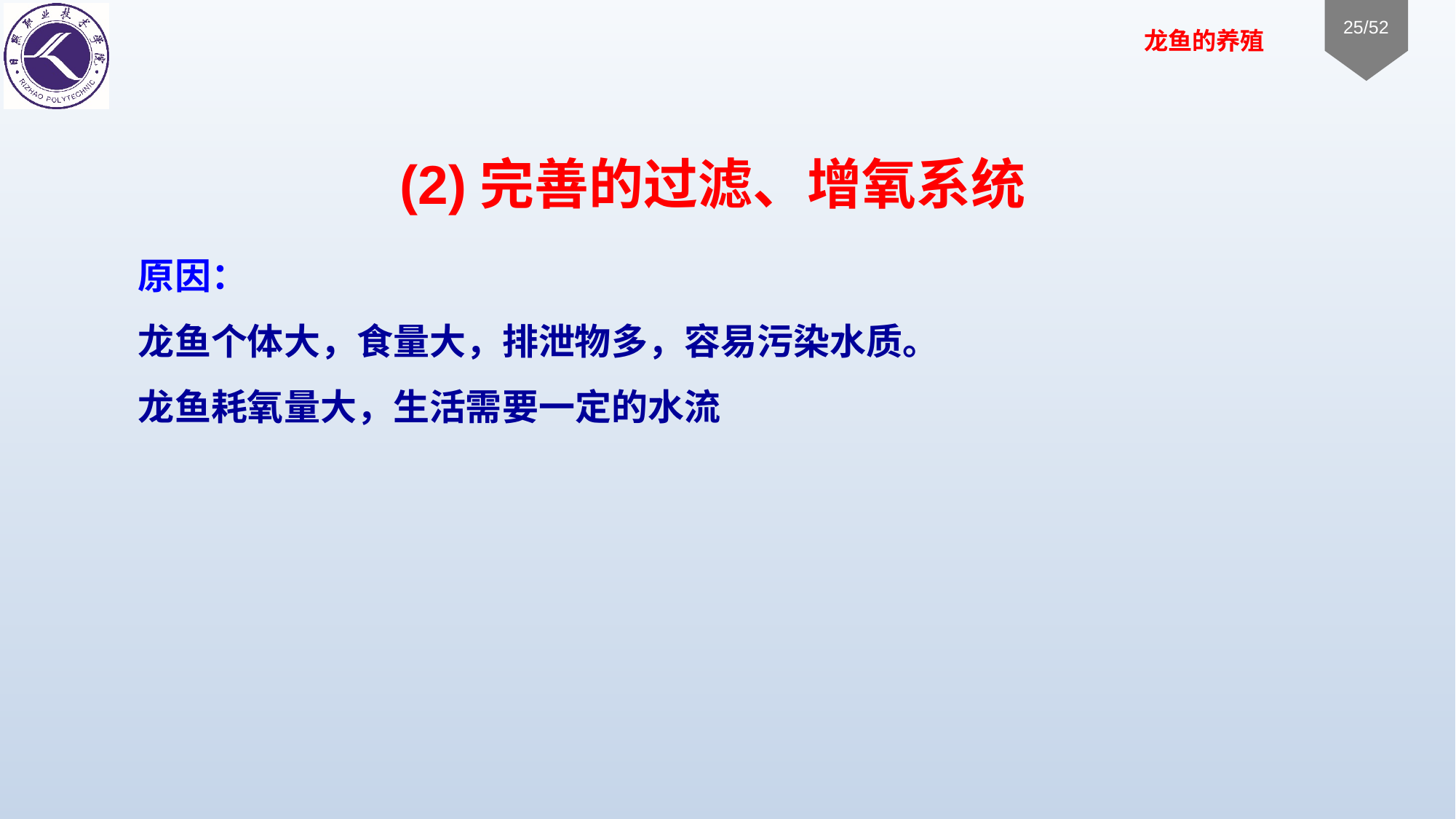

# (2)完善的过滤、增氧系统
原因：
龙鱼个体大，食量大，排泄物多，容易污染水质。
龙鱼耗氧量大，生活需要一定的水流